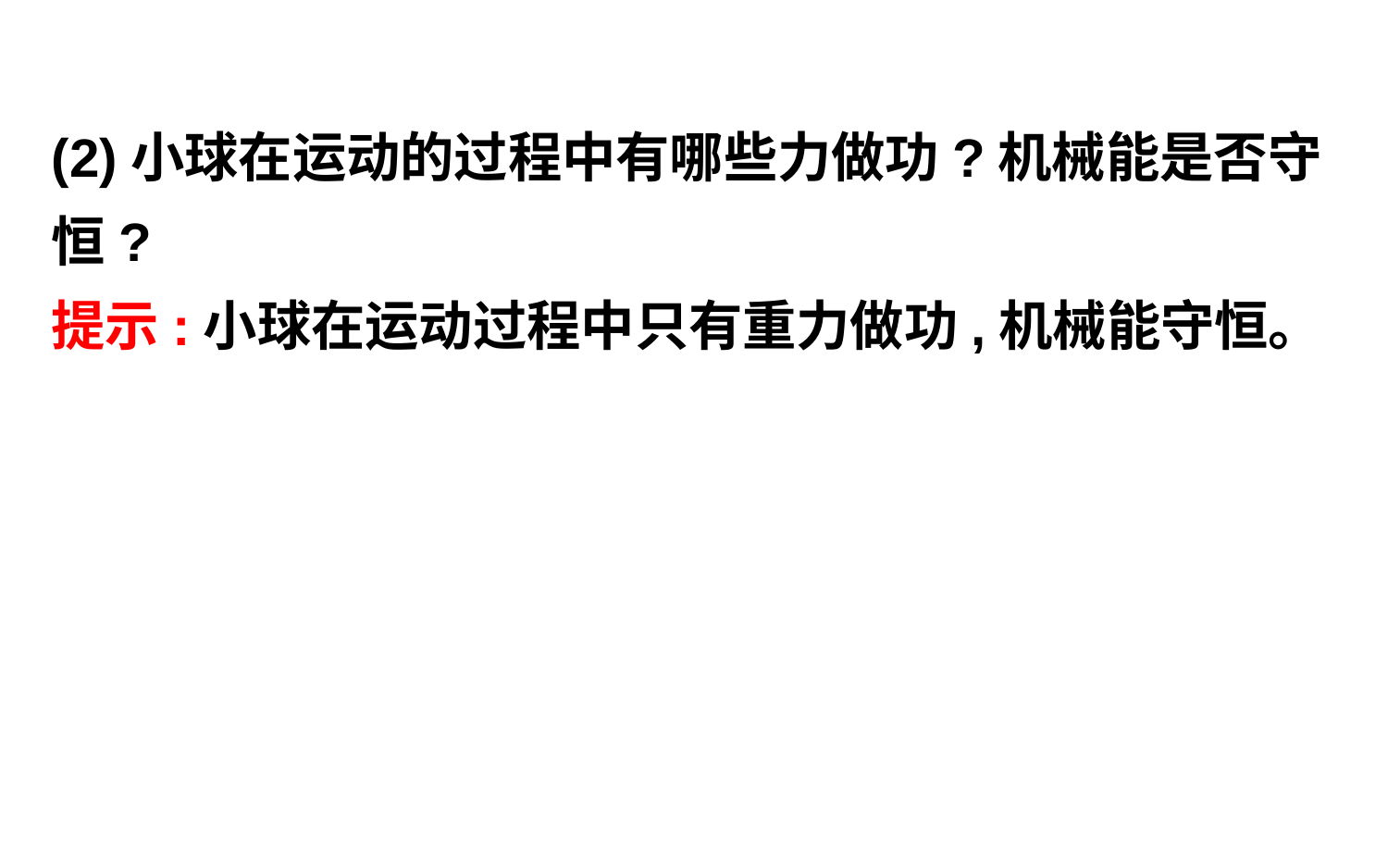

(2)小球在运动的过程中有哪些力做功?机械能是否守恒?
提示:小球在运动过程中只有重力做功,机械能守恒。